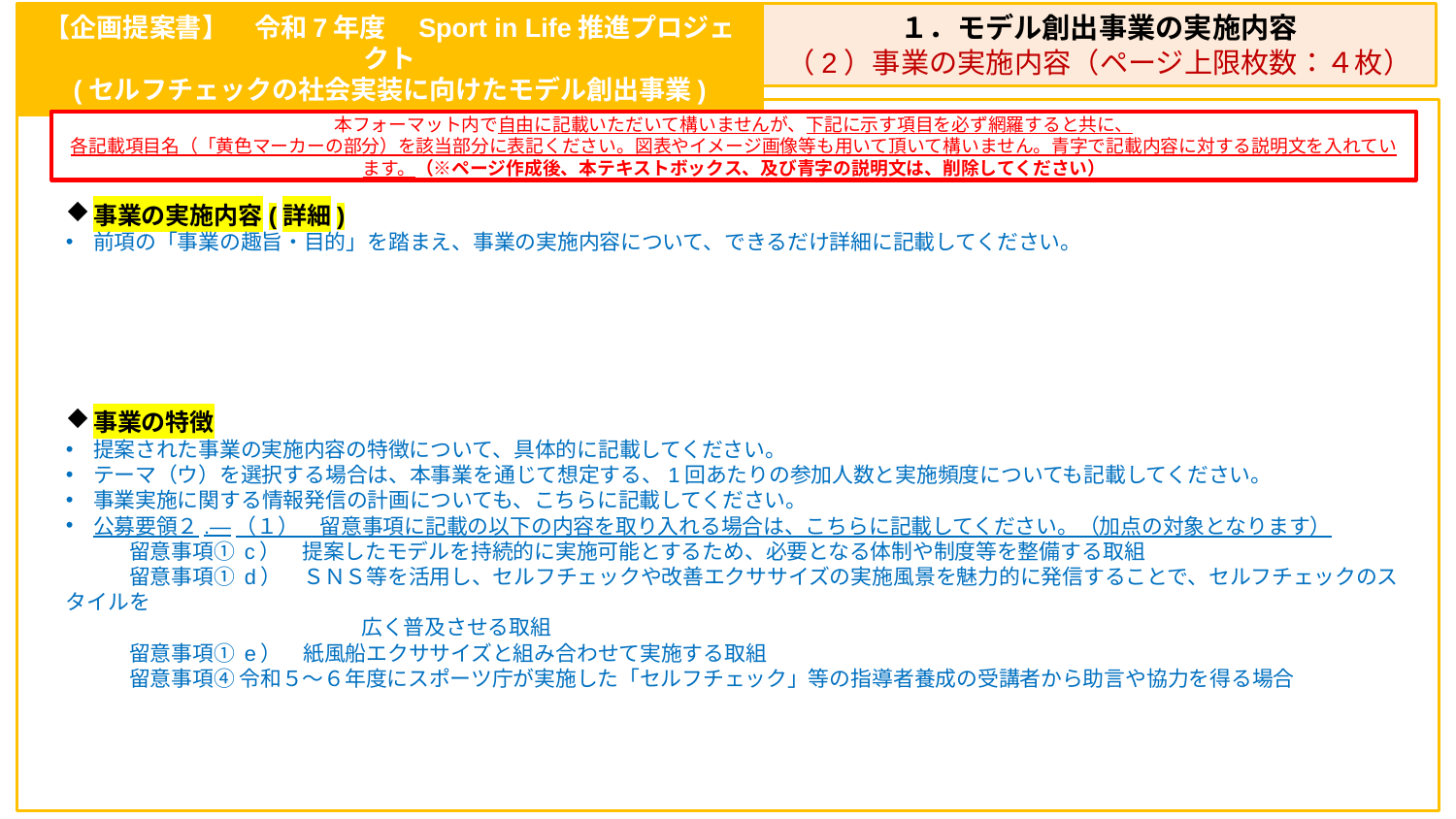

【企画提案書】　令和7年度　Sport in Life推進プロジェクト
(セルフチェックの社会実装に向けたモデル創出事業)

１．モデル創出事業の実施内容
（2）事業の実施内容（ページ上限枚数：４枚）

本フォーマット内で自由に記載いただいて構いませんが、下記に示す項目を必ず網羅すると共に、
各記載項目名（「黄色マーカーの部分）を該当部分に表記ください。図表やイメージ画像等も用いて頂いて構いません。青字で記載内容に対する説明文を入れています。（※ページ作成後、本テキストボックス、及び青字の説明文は、削除してください）
事業の実施内容(詳細)
前項の「事業の趣旨・目的」を踏まえ、事業の実施内容について、できるだけ詳細に記載してください。

事業の特徴
提案された事業の実施内容の特徴について、具体的に記載してください。
テーマ（ウ）を選択する場合は、本事業を通じて想定する、1回あたりの参加人数と実施頻度についても記載してください。
事業実施に関する情報発信の計画についても、こちらに記載してください。
公募要領２.―（１）　留意事項に記載の以下の内容を取り入れる場合は、こちらに記載してください。（加点の対象となります）
　　　留意事項① c）　提案したモデルを持続的に実施可能とするため、必要となる体制や制度等を整備する取組
　　　留意事項① d）　ＳＮＳ等を活用し、セルフチェックや改善エクササイズの実施風景を魅力的に発信することで、セルフチェックのスタイルを
　　　　　　　　　　　　　　広く普及させる取組
　　　留意事項① e）　紙風船エクササイズと組み合わせて実施する取組
　　　留意事項④ 令和５～６年度にスポーツ庁が実施した「セルフチェック」等の指導者養成の受講者から助言や協力を得る場合